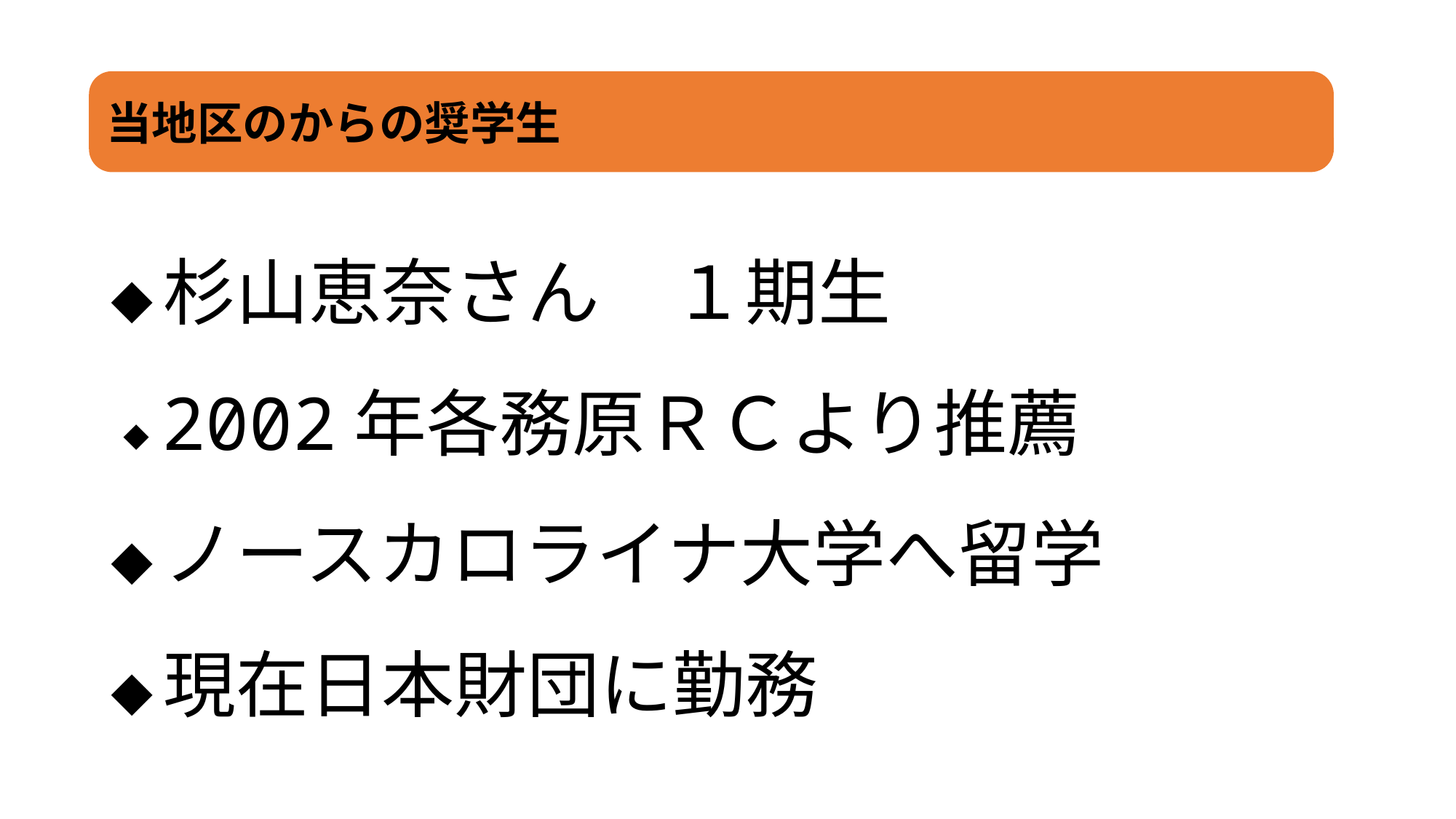

当地区のからの奨学生
◆杉山恵奈さん　１期生
◆2002年各務原ＲＣより推薦
◆ノースカロライナ大学へ留学
◆現在日本財団に勤務